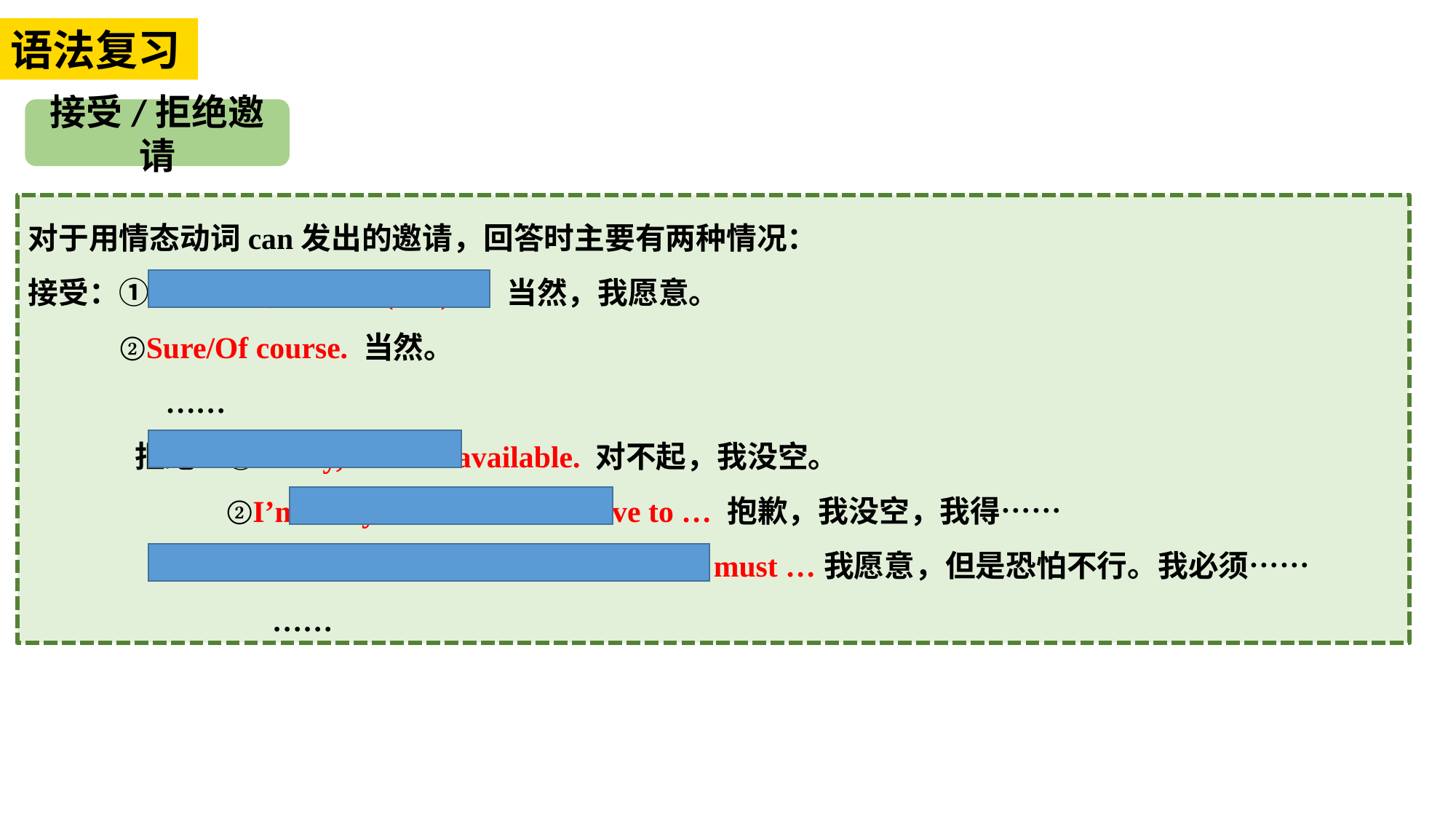

语法复习
接受/拒绝邀请
对于用情态动词can发出的邀请，回答时主要有两种情况：
接受：①Sure/Yes, I’d love(like) to. 当然，我愿意。
            ②Sure/Of course. 当然。
    ……
拒绝：①Sorry, I’m not available. 对不起，我没空。
            ②I’m sorry. I’m not free. I have to … 抱歉，我没空，我得……
            ③I’d love to, but I’m afraid I can’t. I must …我愿意，但是恐怕不行。我必须……
    ……